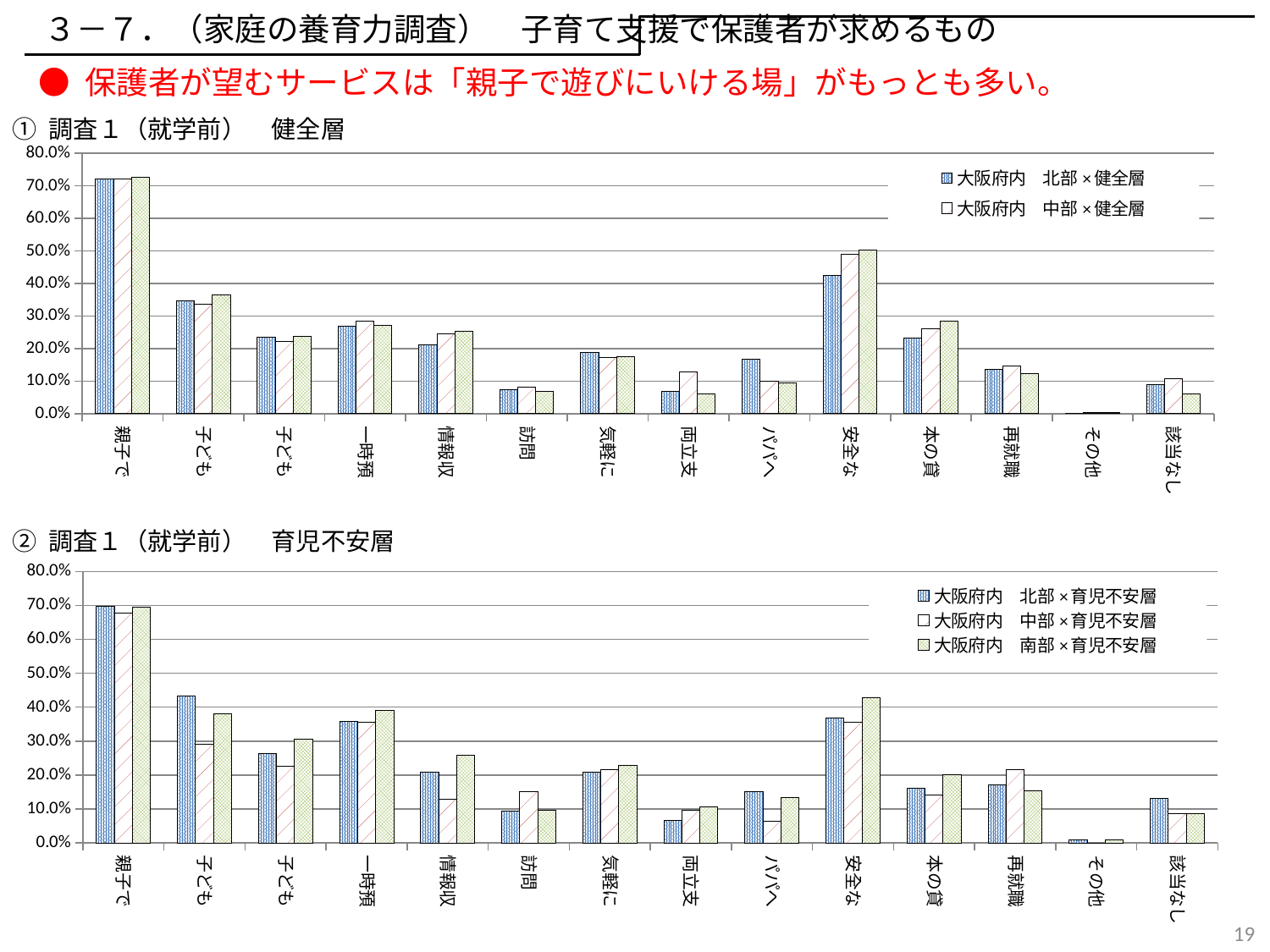

３－７．（家庭の養育力調査）　子育て支援で保護者が求めるもの
● 保護者が望むサービスは「親子で遊びにいける場」がもっとも多い。
① 調査１（就学前）　健全層

### Chart

| Category | 大阪府内　北部×健全層 | 大阪府内　中部×健全層 | 大阪府内　南部×健全層 |
|---|---|---|---|
| 親子で遊びにいける場 | 0.7210884353741497 | 0.7198697068403909 | 0.7254237288135593 |
| 子どもの友達がいる場 | 0.3469387755102041 | 0.3355048859934853 | 0.36610169491525424 |
| 子どもの親と会える場 | 0.23469387755102042 | 0.22149837133550487 | 0.23728813559322035 |
| 一時預かりの場 | 0.2687074829931973 | 0.28338762214983715 | 0.2711864406779661 |
| 情報収集できる場 | 0.2108843537414966 | 0.24429967426710097 | 0.2542372881355932 |
| 訪問ヘルパー | 0.07482993197278912 | 0.08143322475570032 | 0.06779661016949153 |
| 気軽に相談できる場 | 0.1870748299319728 | 0.17263843648208468 | 0.17627118644067796 |
| 両立支援講座等 | 0.06802721088435375 | 0.1270358306188925 | 0.061016949152542375 |
| パパへの啓発講座等 | 0.16666666666666666 | 0.10097719869706841 | 0.09491525423728814 |
| 安全な外遊びの場 | 0.42517006802721086 | 0.48859934853420195 | 0.5016949152542373 |
| 本の貸し出し等 | 0.23129251700680273 | 0.26058631921824105 | 0.2847457627118644 |
| 再就職支援の場 | 0.1360544217687075 | 0.1465798045602606 | 0.12203389830508475 |
| その他 | 0.0 | 0.003257328990228013 | 0.003389830508474576 |
| 該当なし | 0.08843537414965986 | 0.10749185667752444 | 0.061016949152542375 |
② 調査１（就学前）　育児不安層

### Chart

| Category | 大阪府内　北部×育児不安層 | 大阪府内　中部×育児不安層 | 大阪府内　南部×育児不安層 |
|---|---|---|---|
| 親子で遊びにいける場 | 0.6981132075471698 | 0.6774193548387096 | 0.6952380952380952 |
| 子どもの友達がいる場 | 0.4339622641509434 | 0.2903225806451613 | 0.38095238095238093 |
| 子どもの親と会える場 | 0.2641509433962264 | 0.22580645161290322 | 0.3047619047619048 |
| 一時預かりの場 | 0.3584905660377358 | 0.3548387096774194 | 0.3904761904761905 |
| 情報収集できる場 | 0.20754716981132076 | 0.12903225806451613 | 0.2571428571428571 |
| 訪問ヘルパー | 0.09433962264150944 | 0.15053763440860216 | 0.09523809523809523 |
| 気軽に相談できる場 | 0.20754716981132076 | 0.21505376344086022 | 0.22857142857142856 |
| 両立支援講座等 | 0.0660377358490566 | 0.0967741935483871 | 0.10476190476190476 |
| パパへの啓発講座等 | 0.1509433962264151 | 0.06451612903225806 | 0.13333333333333333 |
| 安全な外遊びの場 | 0.36792452830188677 | 0.3548387096774194 | 0.42857142857142855 |
| 本の貸し出し等 | 0.16037735849056603 | 0.13978494623655913 | 0.2 |
| 再就職支援の場 | 0.16981132075471697 | 0.21505376344086022 | 0.1523809523809524 |
| その他 | 0.009433962264150943 | 0.0 | 0.009523809523809525 |
| 該当なし | 0.1320754716981132 | 0.08602150537634409 | 0.08571428571428572 |
19